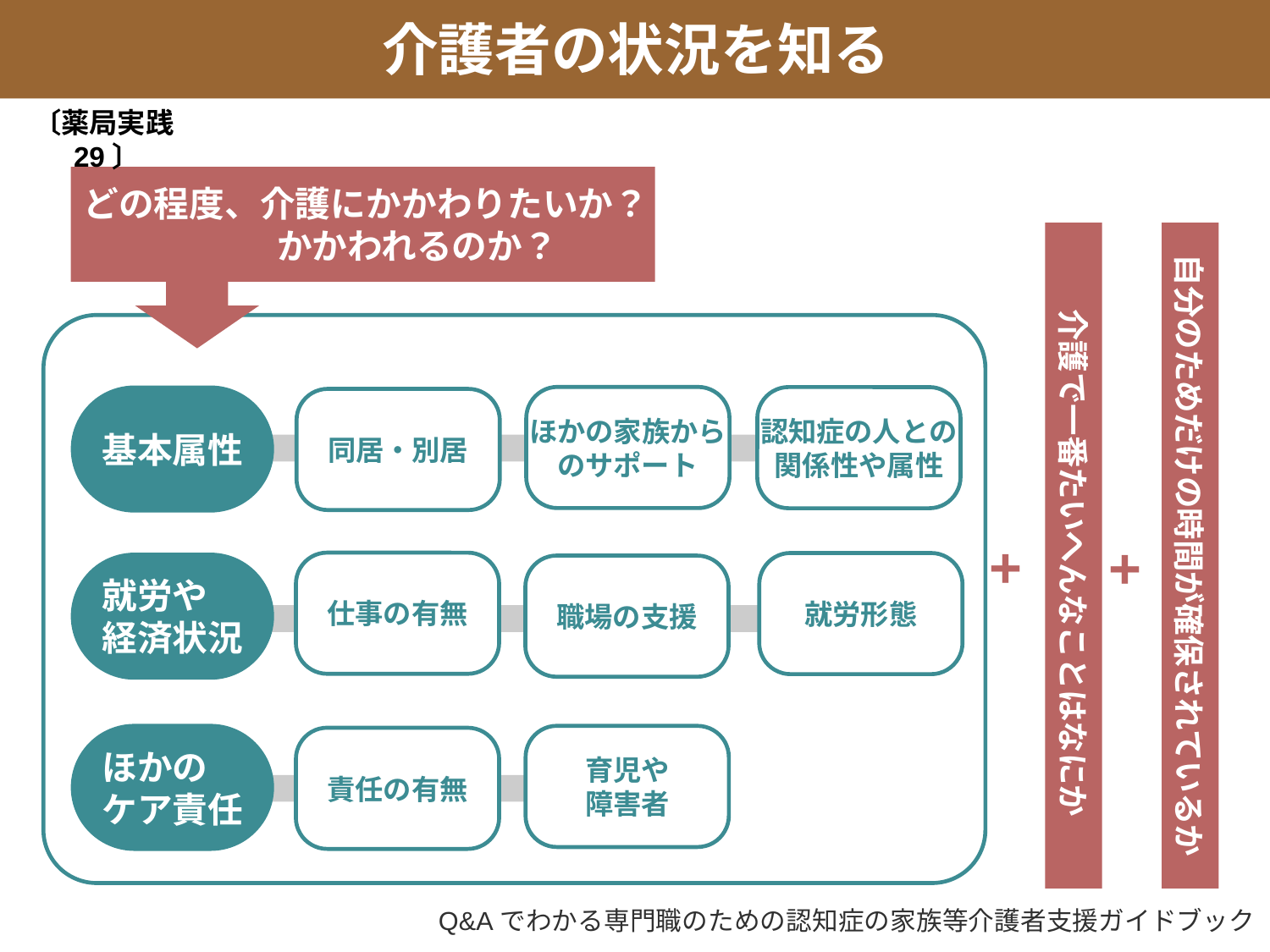

介護者の状況を知る
〔薬局実践29〕
どの程度、介護にかかわりたいか？
                       かかわれるのか？
自分のためだけの時間が確保されているか
 介護で一番たいへんなことはなにか

基本属性
ほかの家族から
のサポート
認知症の人との
関係性や属性
同居・別居

+
+
就労や
経済状況
仕事の有無
就労形態
職場の支援

ほかの
ケア責任
育児や
障害者
責任の有無

Q&Aでわかる専門職のための認知症の家族等介護者支援ガイドブック